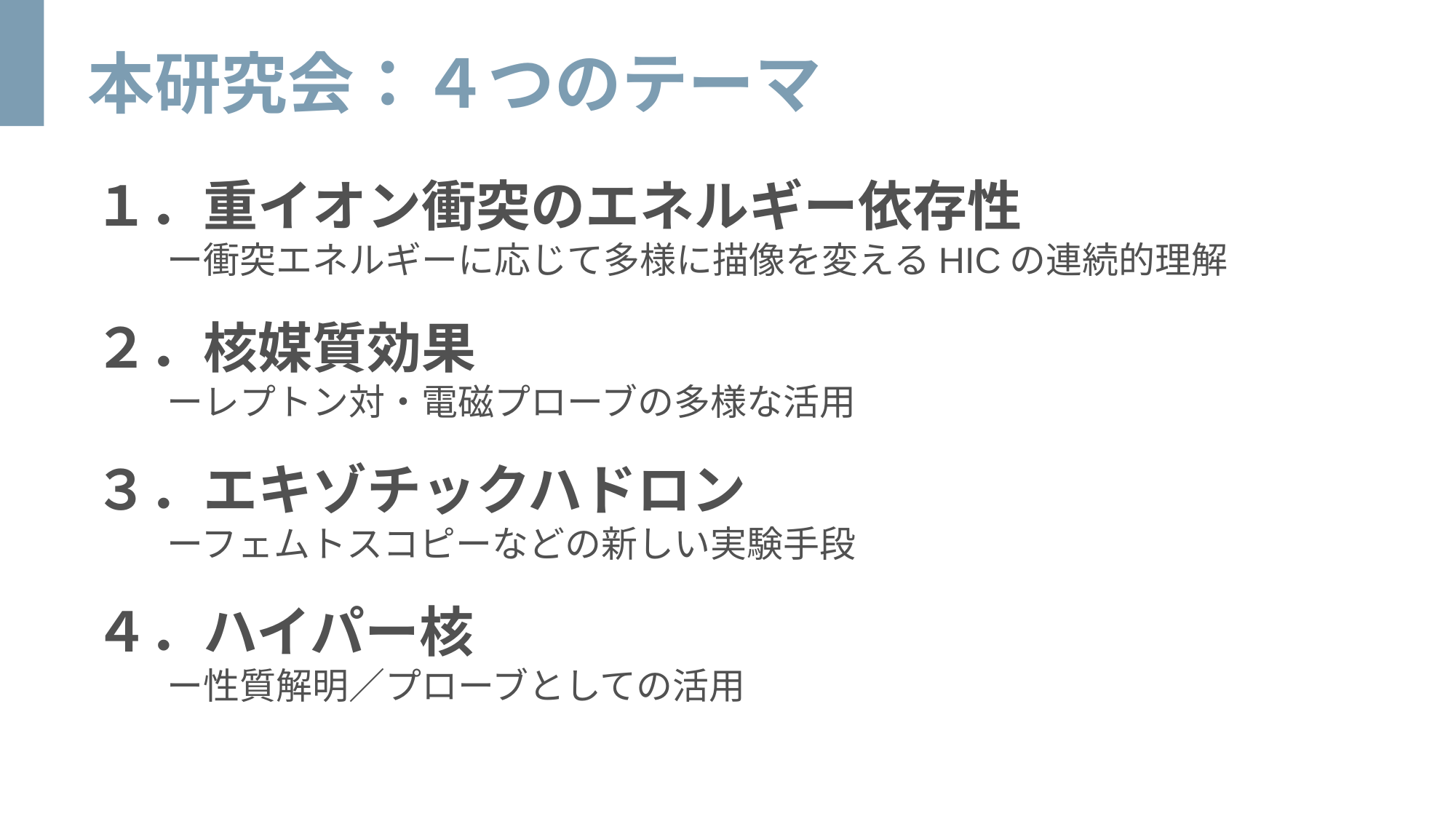

# 本研究会：４つのテーマ
１．重イオン衝突のエネルギー依存性
　　ー衝突エネルギーに応じて多様に描像を変えるHICの連続的理解
２．核媒質効果
　　ーレプトン対・電磁プローブの多様な活用
３．エキゾチックハドロン
　　ーフェムトスコピーなどの新しい実験手段
４．ハイパー核
　　ー性質解明／プローブとしての活用